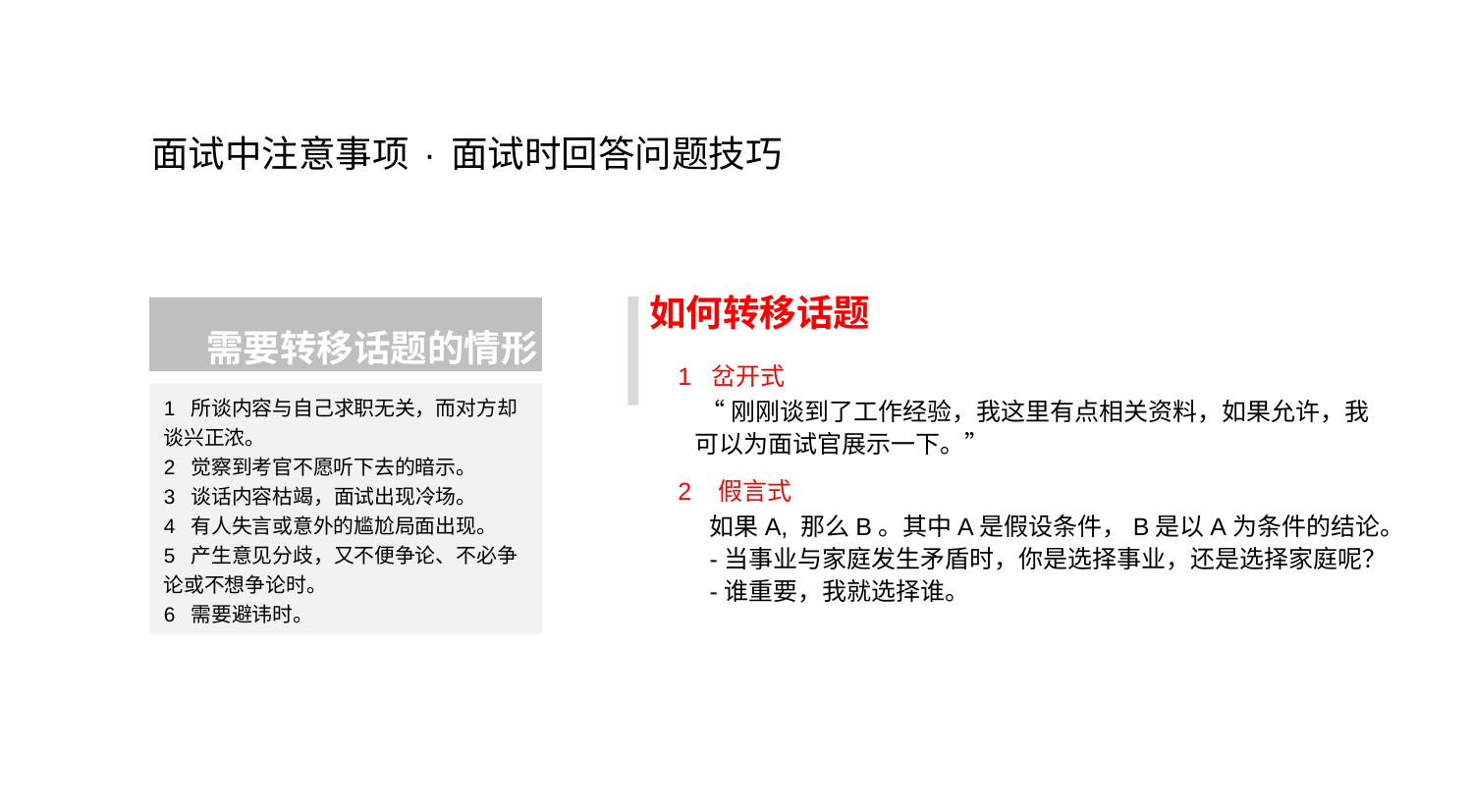

面试中注意事项
·
面试时回答问题技巧
如何转移话题

需要转移话题的情形
1  岔开式
 “刚刚谈到了工作经验，我这里有点相关资料，如果允许，我可以为面试官展示一下。”

1  所谈内容与自己求职无关，而对方却谈兴正浓。
2  觉察到考官不愿听下去的暗示。
3  谈话内容枯竭，面试出现冷场。
4  有人失言或意外的尴尬局面出现。
5  产生意见分歧，又不便争论、不必争论或不想争论时。
6  需要避讳时。
2   假言式
如果A, 那么B。其中A是假设条件，B是以A为条件的结论。
-当事业与家庭发生矛盾时，你是选择事业，还是选择家庭呢？
-谁重要，我就选择谁。